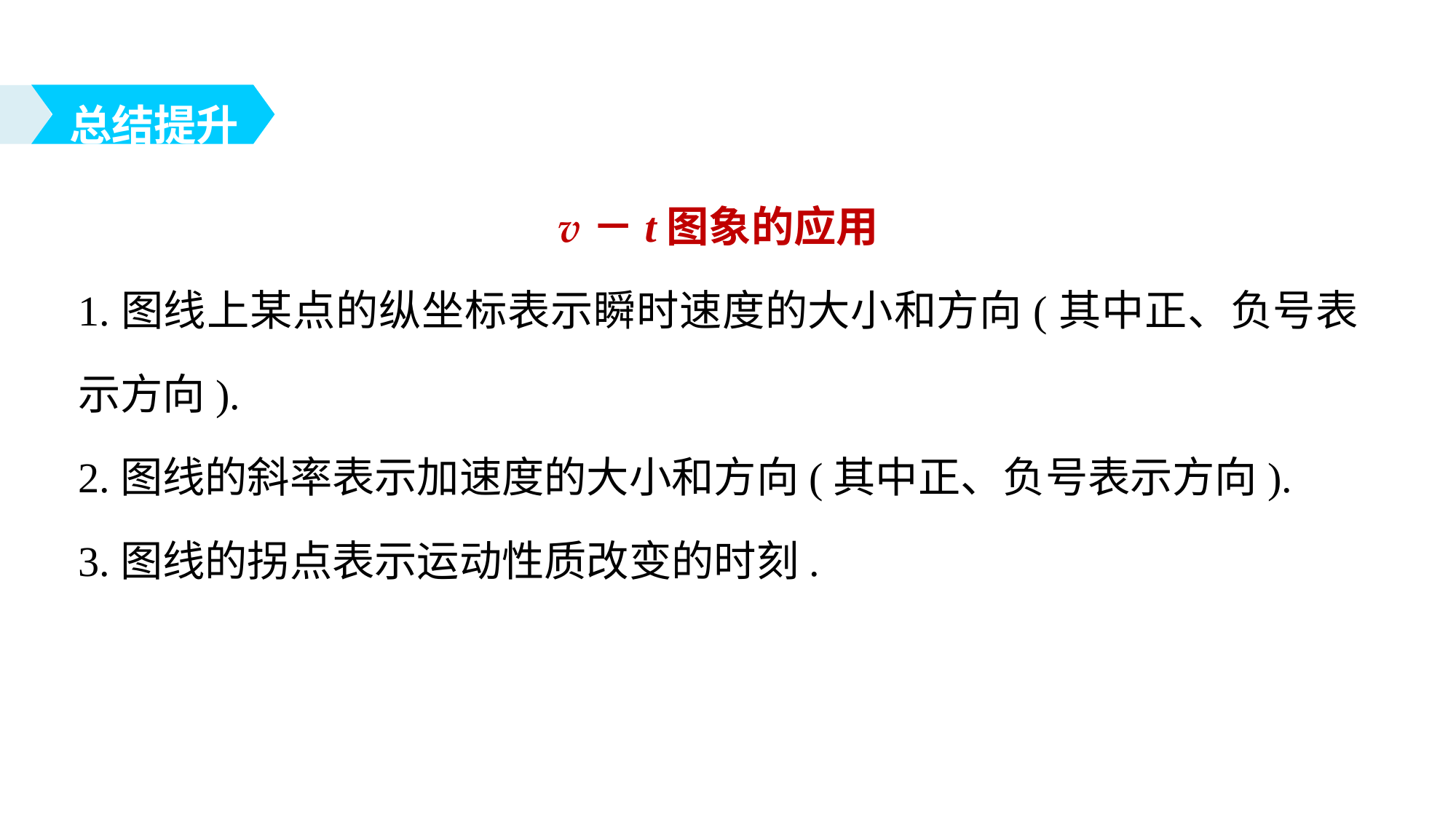

总结提升

v－t图象的应用
1.图线上某点的纵坐标表示瞬时速度的大小和方向(其中正、负号表示方向).
2.图线的斜率表示加速度的大小和方向(其中正、负号表示方向).
3.图线的拐点表示运动性质改变的时刻.